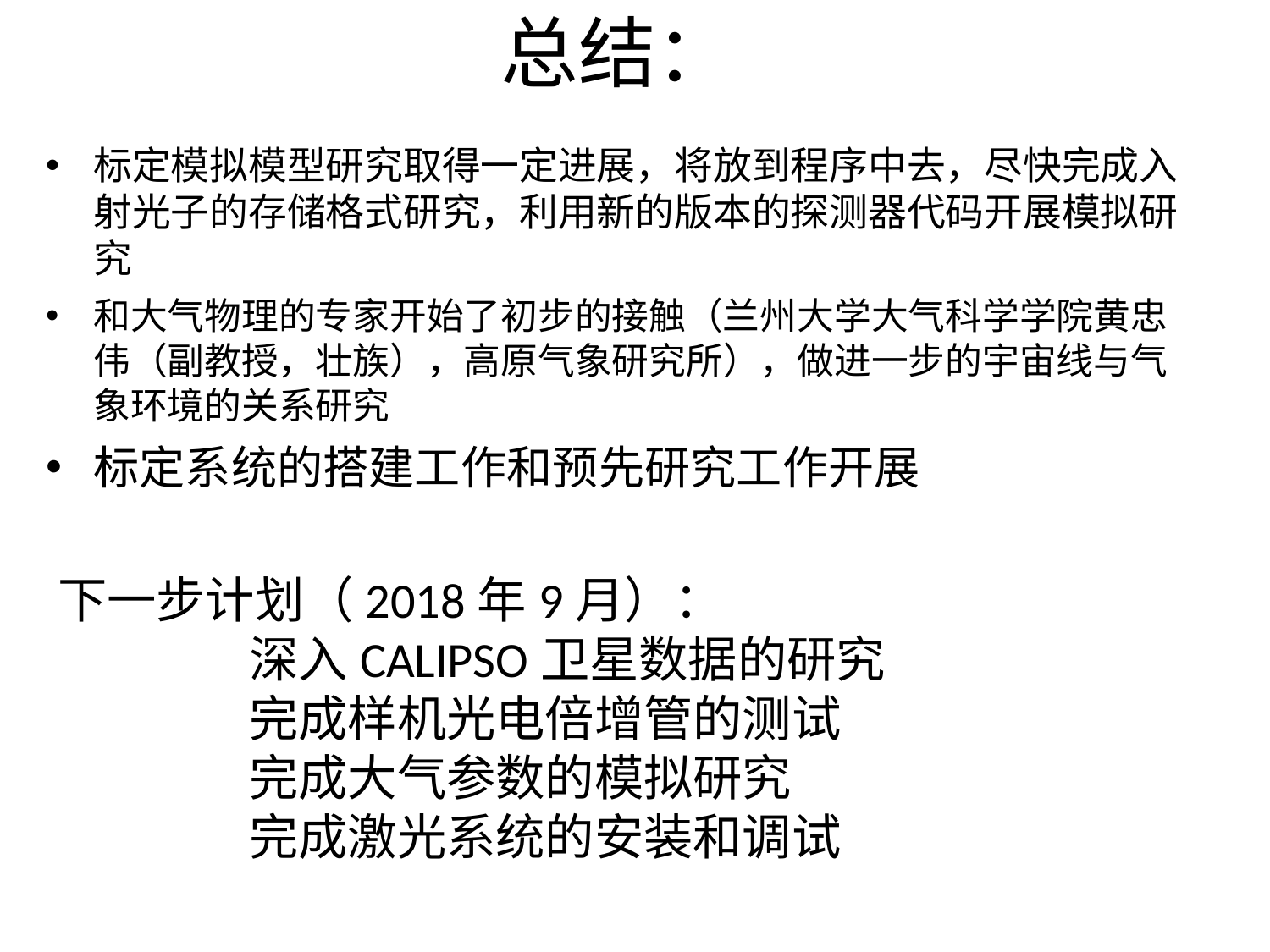

# 总结：
标定模拟模型研究取得一定进展，将放到程序中去，尽快完成入射光子的存储格式研究，利用新的版本的探测器代码开展模拟研究
和大气物理的专家开始了初步的接触（兰州大学大气科学学院黄忠伟（副教授，壮族），高原气象研究所），做进一步的宇宙线与气象环境的关系研究
标定系统的搭建工作和预先研究工作开展
下一步计划（2018年9月）：
                深入CALIPSO卫星数据的研究
                完成样机光电倍增管的测试
                完成大气参数的模拟研究
                完成激光系统的安装和调试